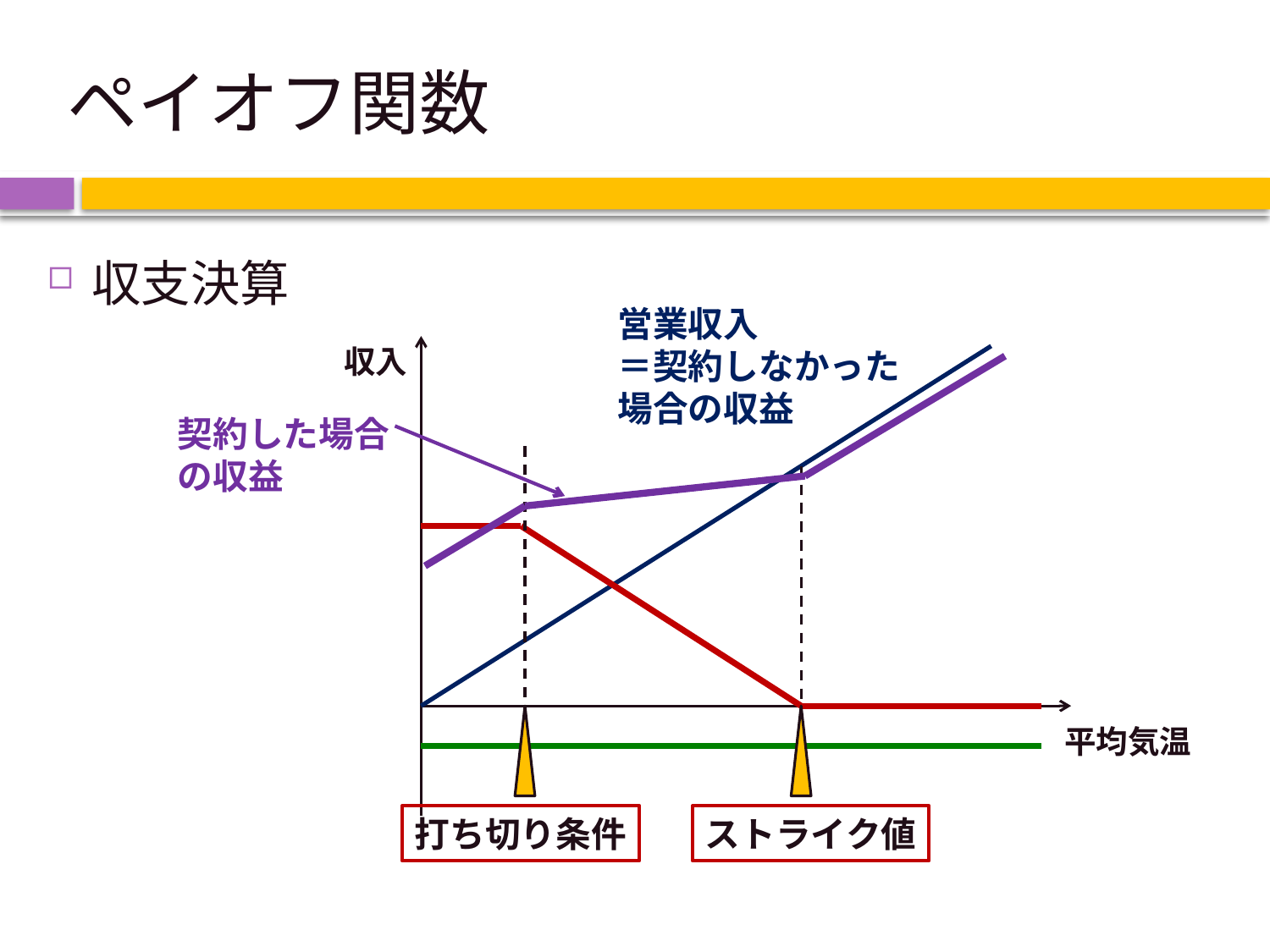

# ペイオフ関数
収支決算
営業収入
＝契約しなかった場合の収益
収入
契約した場合の収益

平均気温
打ち切り条件
ストライク値